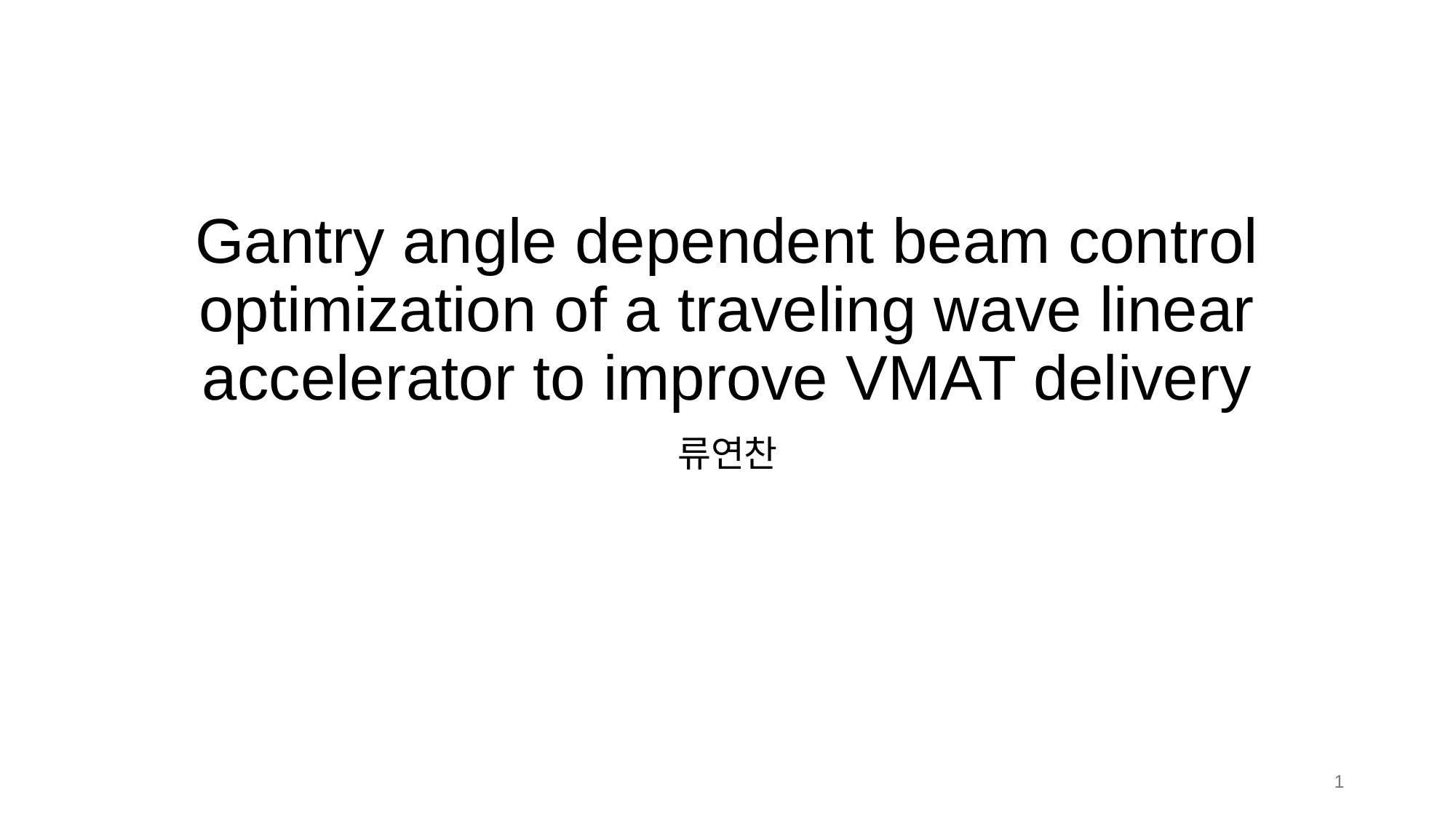

# Gantry angle dependent beam control optimization of a traveling wave linear accelerator to improve VMAT delivery
류연찬
1